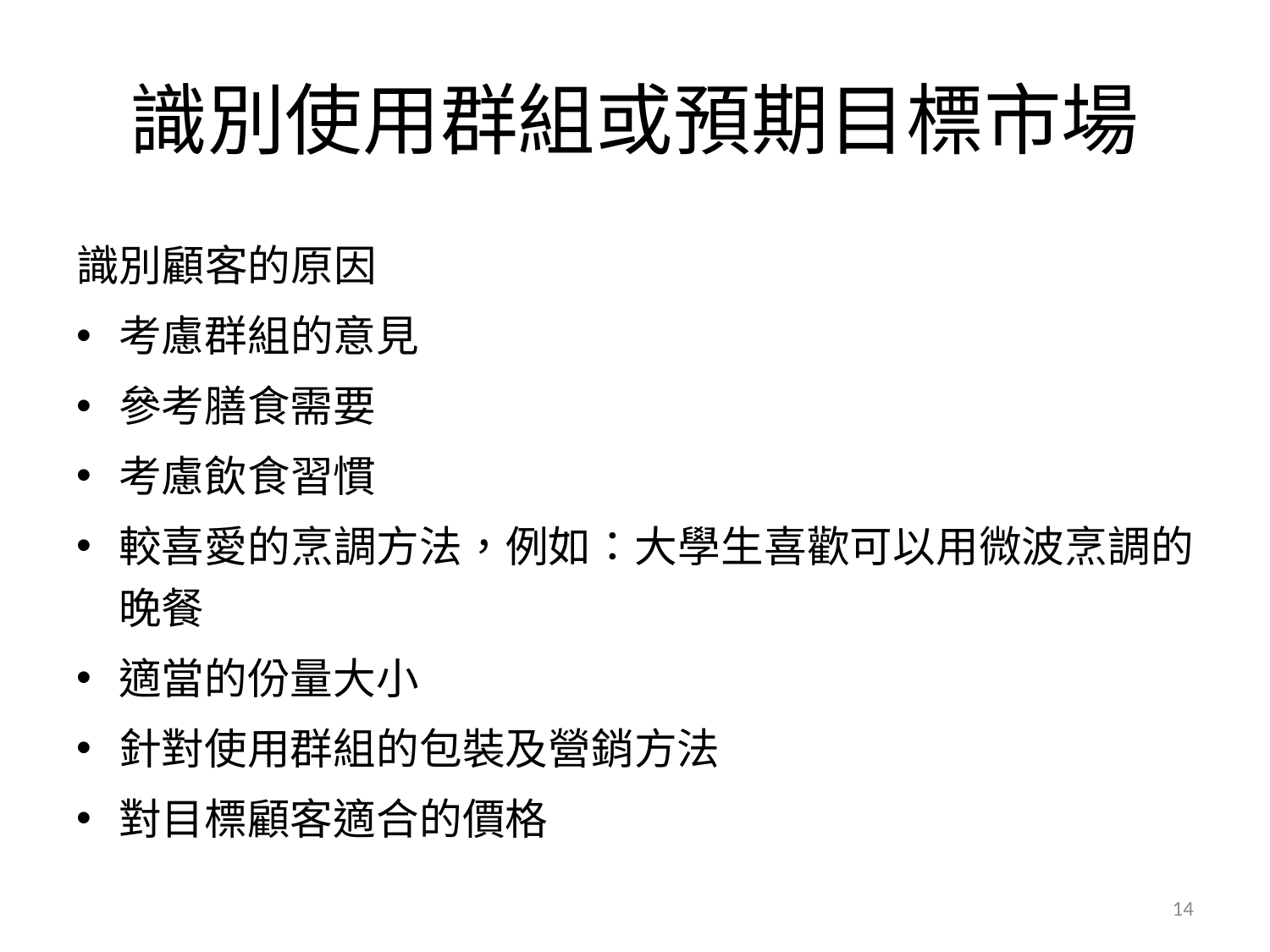

# 識別使用群組或預期目標市場
識別顧客的原因
考慮群組的意見
參考膳食需要
考慮飲食習慣
較喜愛的烹調方法，例如：大學生喜歡可以用微波烹調的晚餐
適當的份量大小
針對使用群組的包裝及營銷方法
對目標顧客適合的價格
14